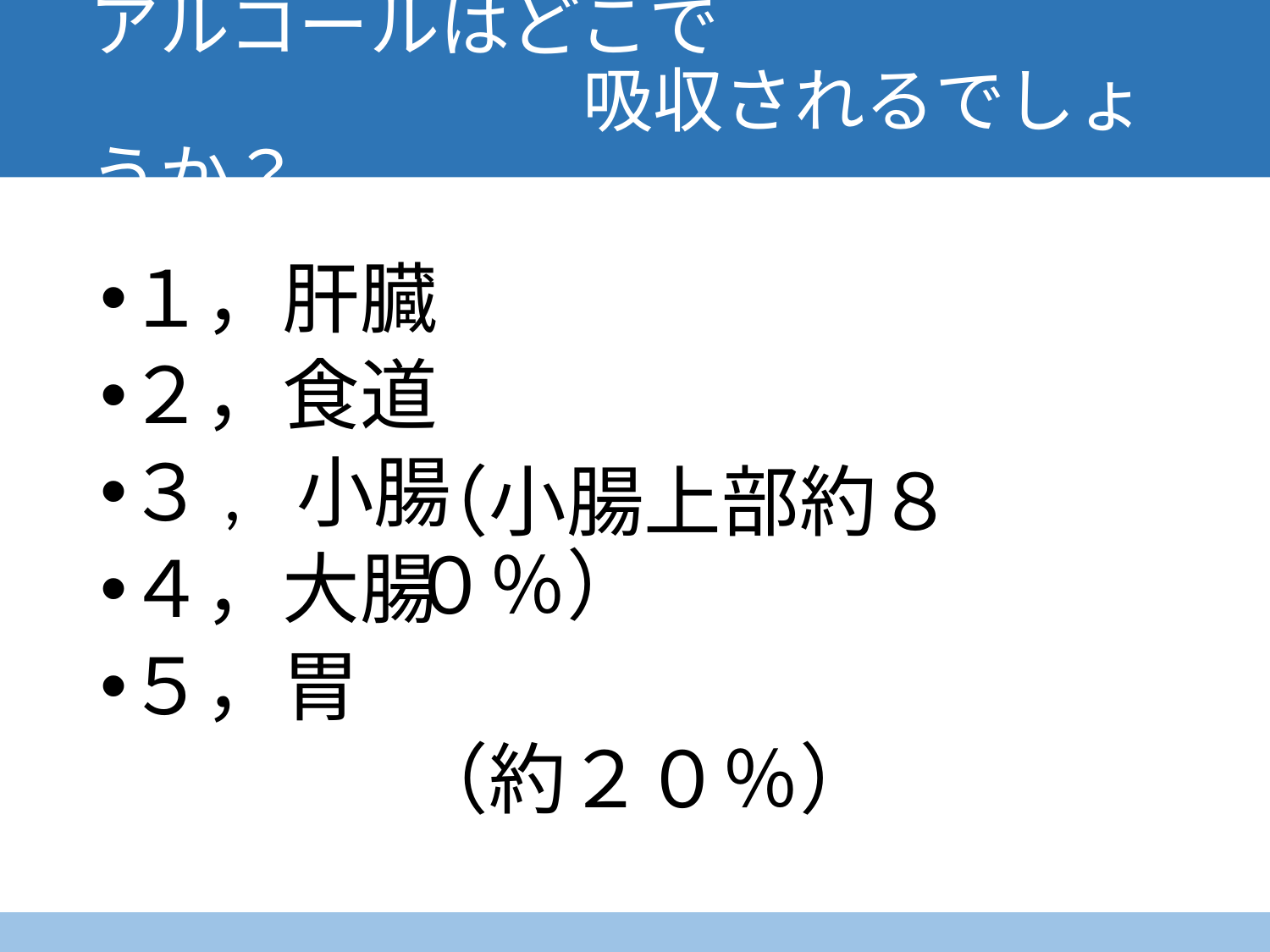

# アルコールはどこで 　　　　　　　吸収されるでしょうか？
１，肝臓
２，食道
３,  小腸
４，大腸
５，胃

（小腸上部約８０％）

（約２０％）